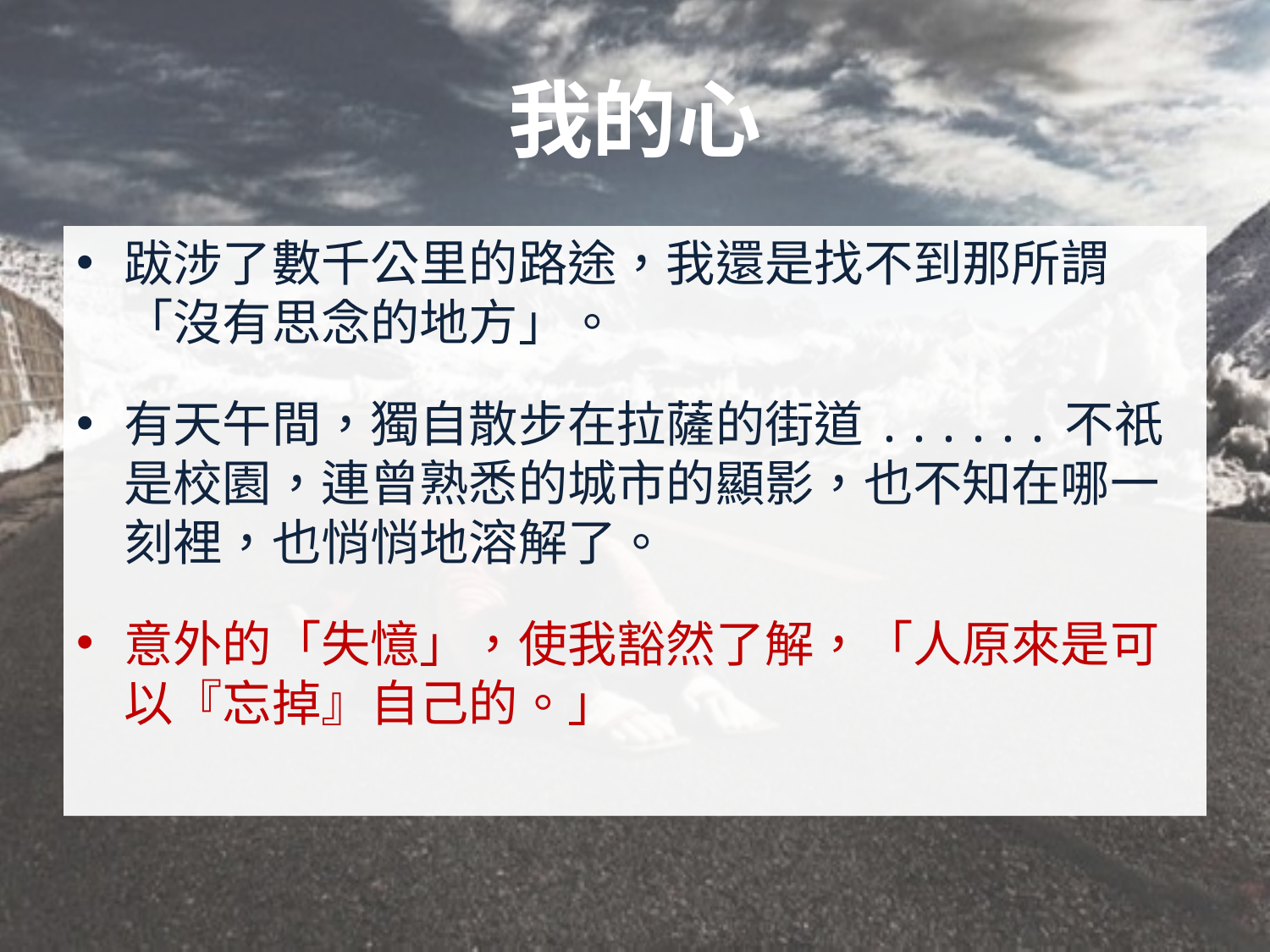

# 我的心
跋涉了數千公里的路途，我還是找不到那所謂「沒有思念的地方」。
有天午間，獨自散步在拉薩的街道......不祇是校園，連曾熟悉的城市的顯影，也不知在哪一刻裡，也悄悄地溶解了。
意外的「失憶」，使我豁然了解，「人原來是可以『忘掉』自己的。」